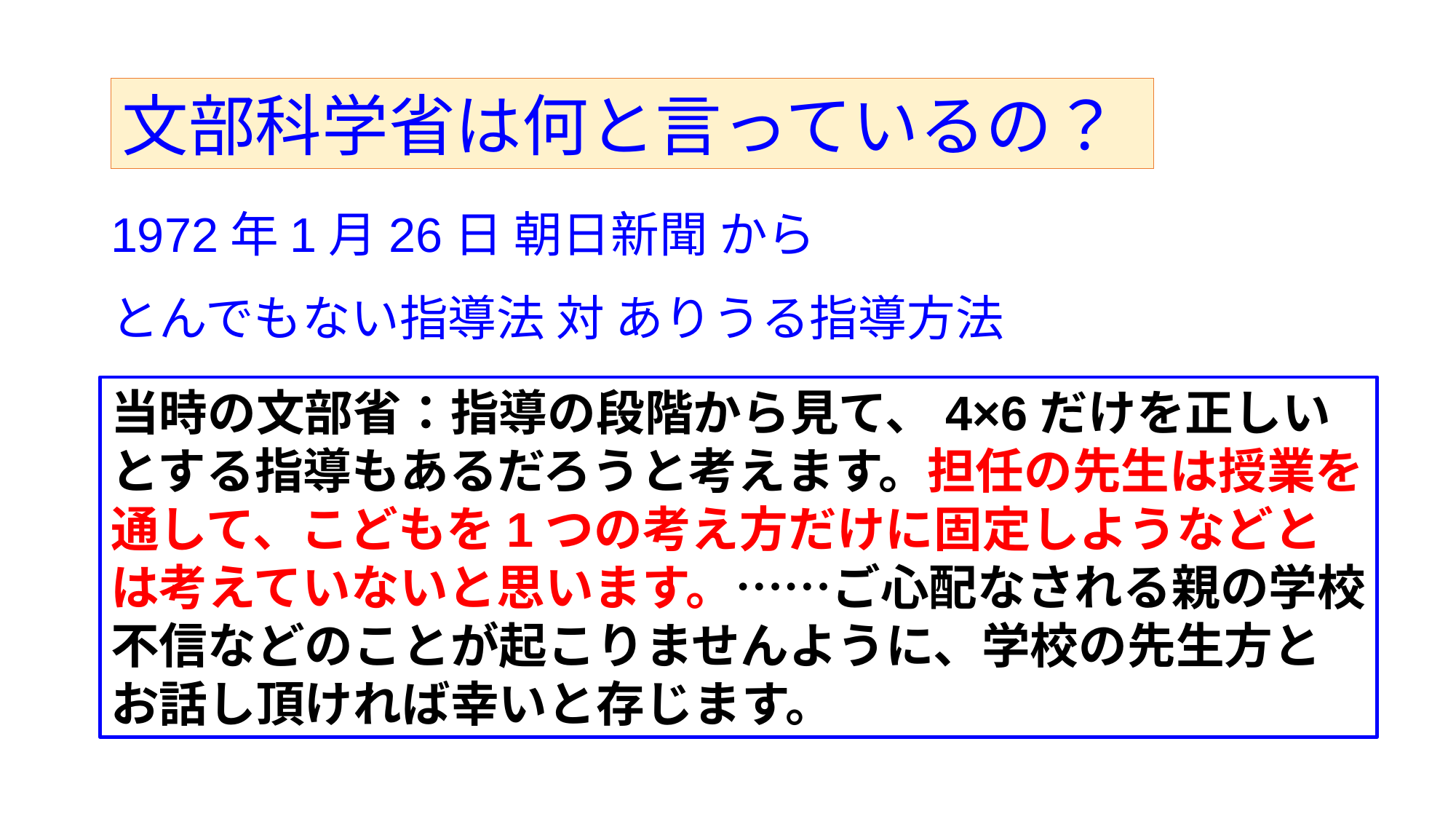

文部科学省は何と言っているの？
1972年1月26日 朝日新聞 から
とんでもない指導法 対 ありうる指導方法
当時の文部省：指導の段階から見て、4×6だけを正しいとする指導もあるだろうと考えます。担任の先生は授業を通して、こどもを1つの考え方だけに固定しようなどとは考えていないと思います。……ご心配なされる親の学校不信などのことが起こりませんように、学校の先生方とお話し頂ければ幸いと存じます。